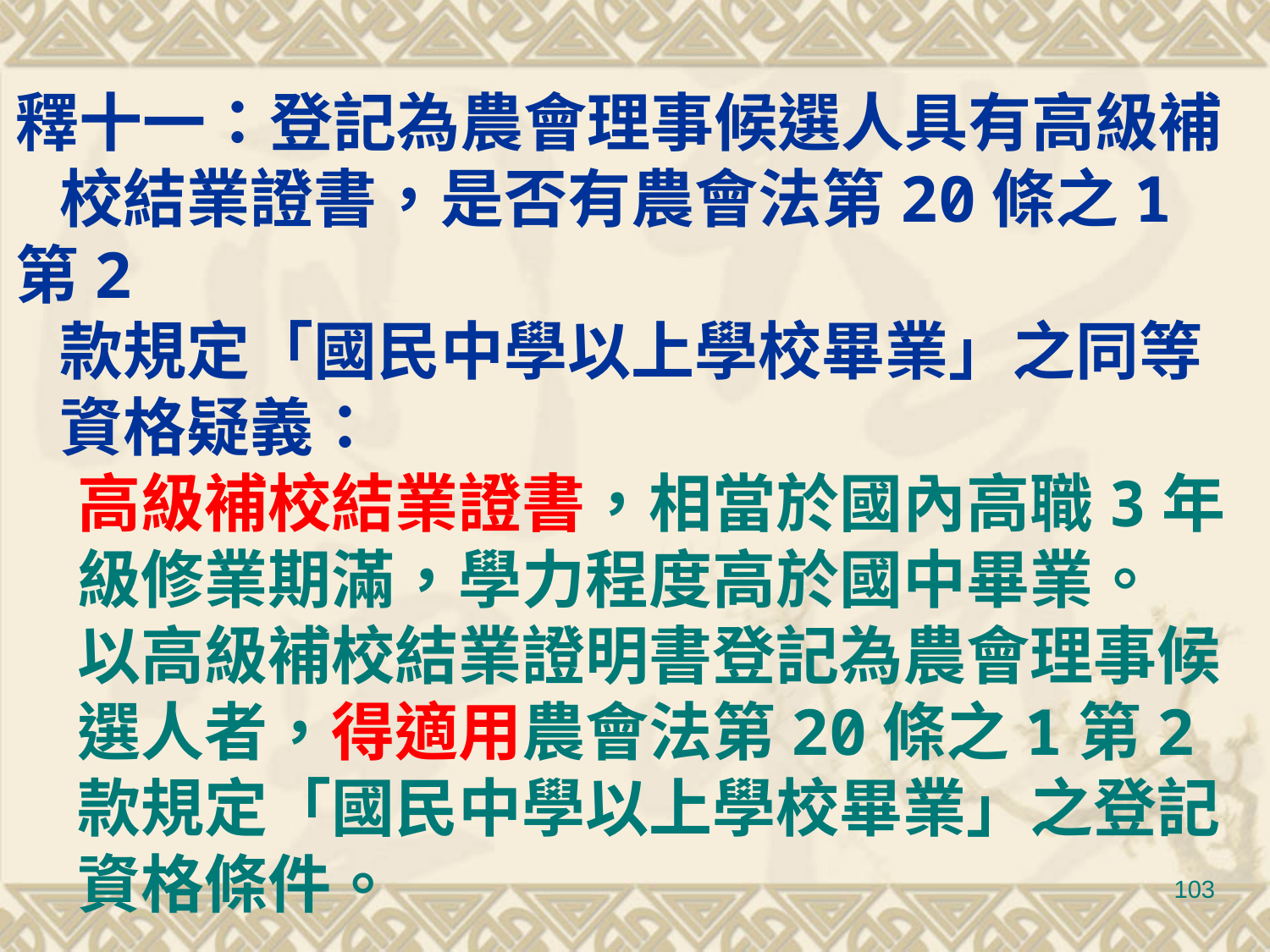

釋十一：登記為農會理事候選人具有高級補
  校結業證書，是否有農會法第20條之1第2
  款規定「國民中學以上學校畢業」之同等
  資格疑義：
高級補校結業證書，相當於國內高職3年級修業期滿，學力程度高於國中畢業。
以高級補校結業證明書登記為農會理事候選人者，得適用農會法第20條之1第2款規定「國民中學以上學校畢業」之登記資格條件。
103